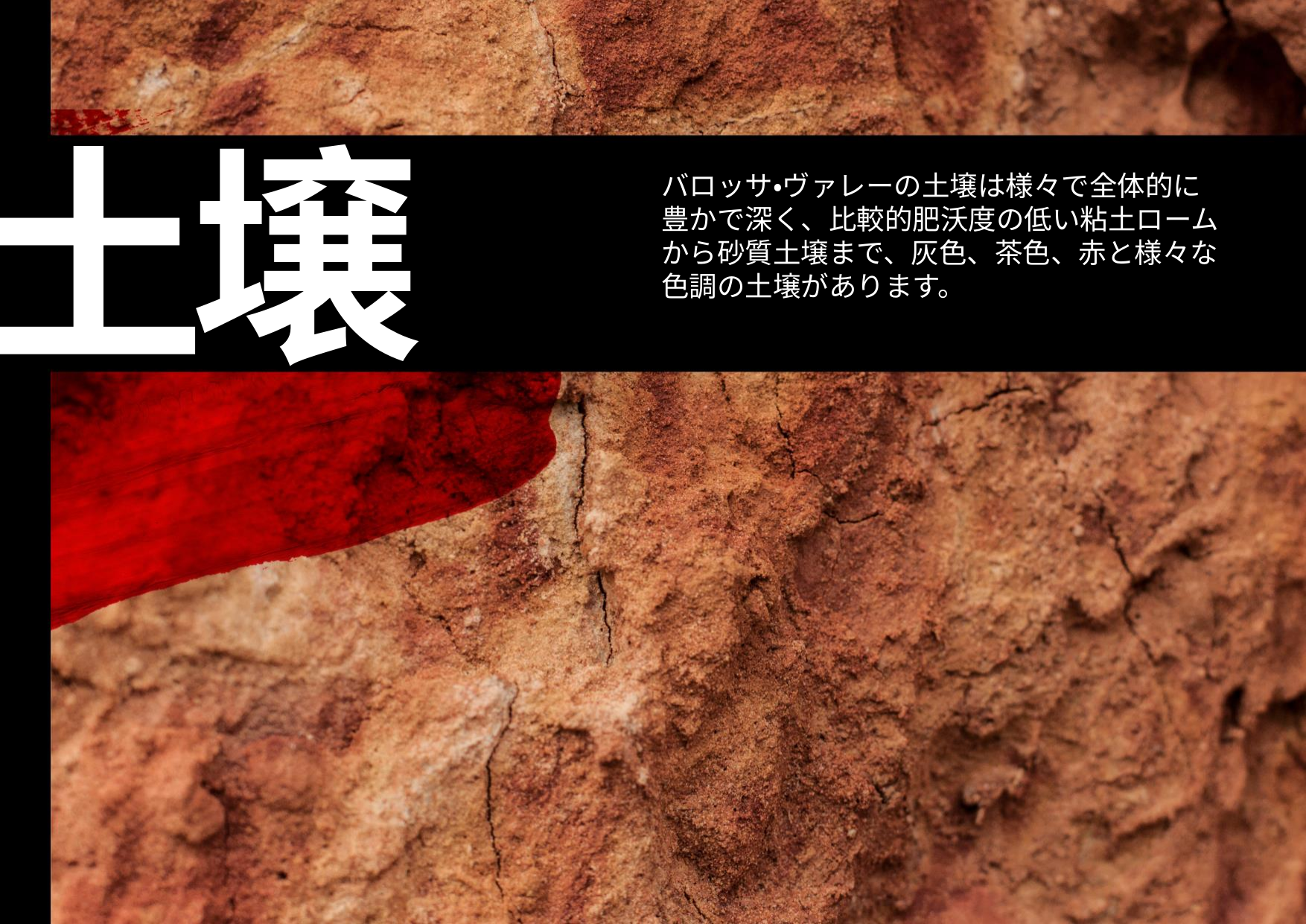

土壌
バロッサ・ヴァレーの土壌は様々で全体的に豊かで深く、比較的肥沃度の低い粘土ロームから砂質土壌まで、灰色、茶色、赤と様々な色調の土壌があります。